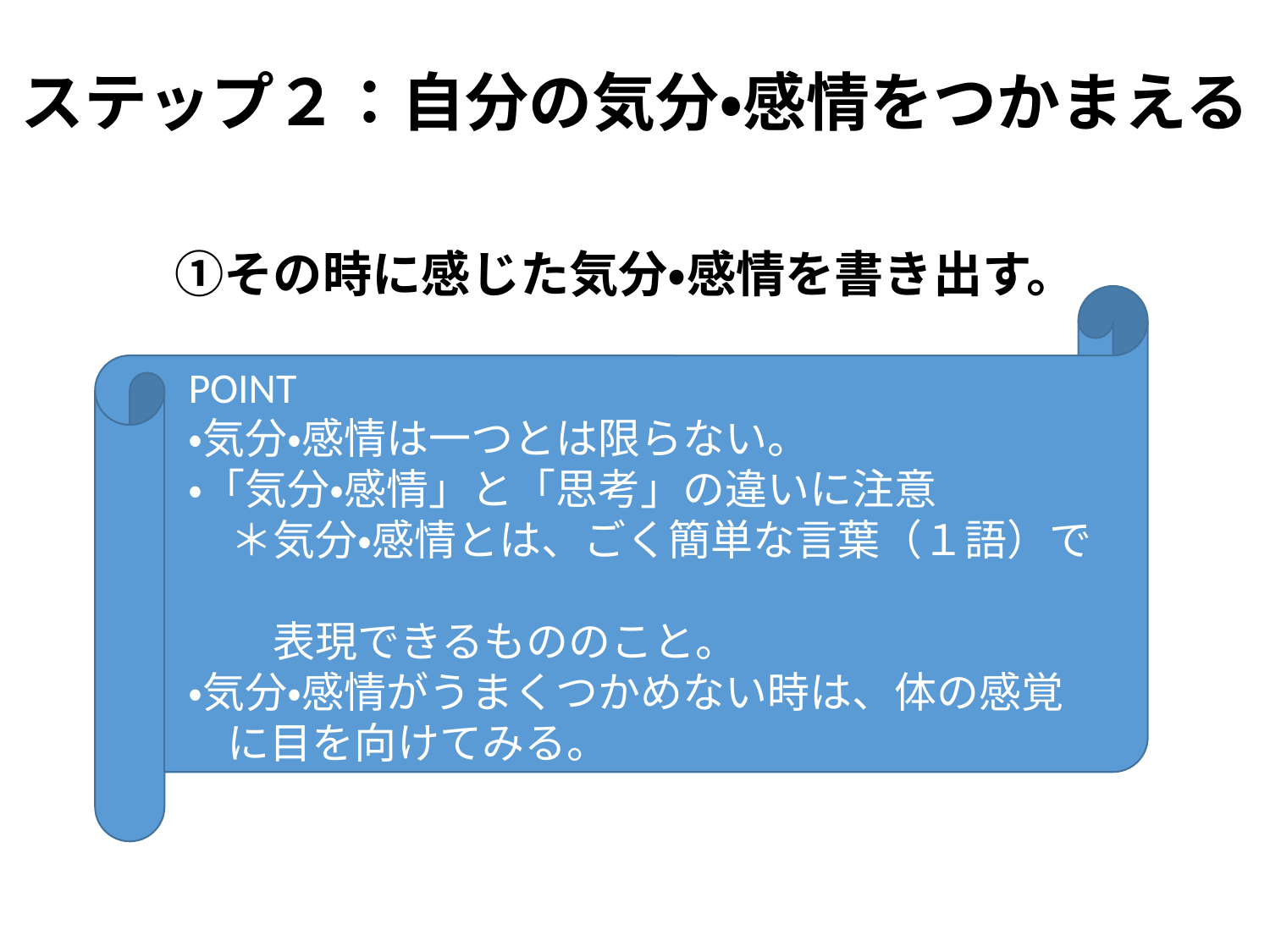

# ステップ２：自分の気分・感情をつかまえる

　　①その時に感じた気分・感情を書き出す。

POINT
・気分・感情は一つとは限らない。
・「気分・感情」と「思考」の違いに注意
　＊気分・感情とは、ごく簡単な言葉（１語）で
　　表現できるもののこと。
・気分・感情がうまくつかめない時は、体の感覚に目を向けてみる。